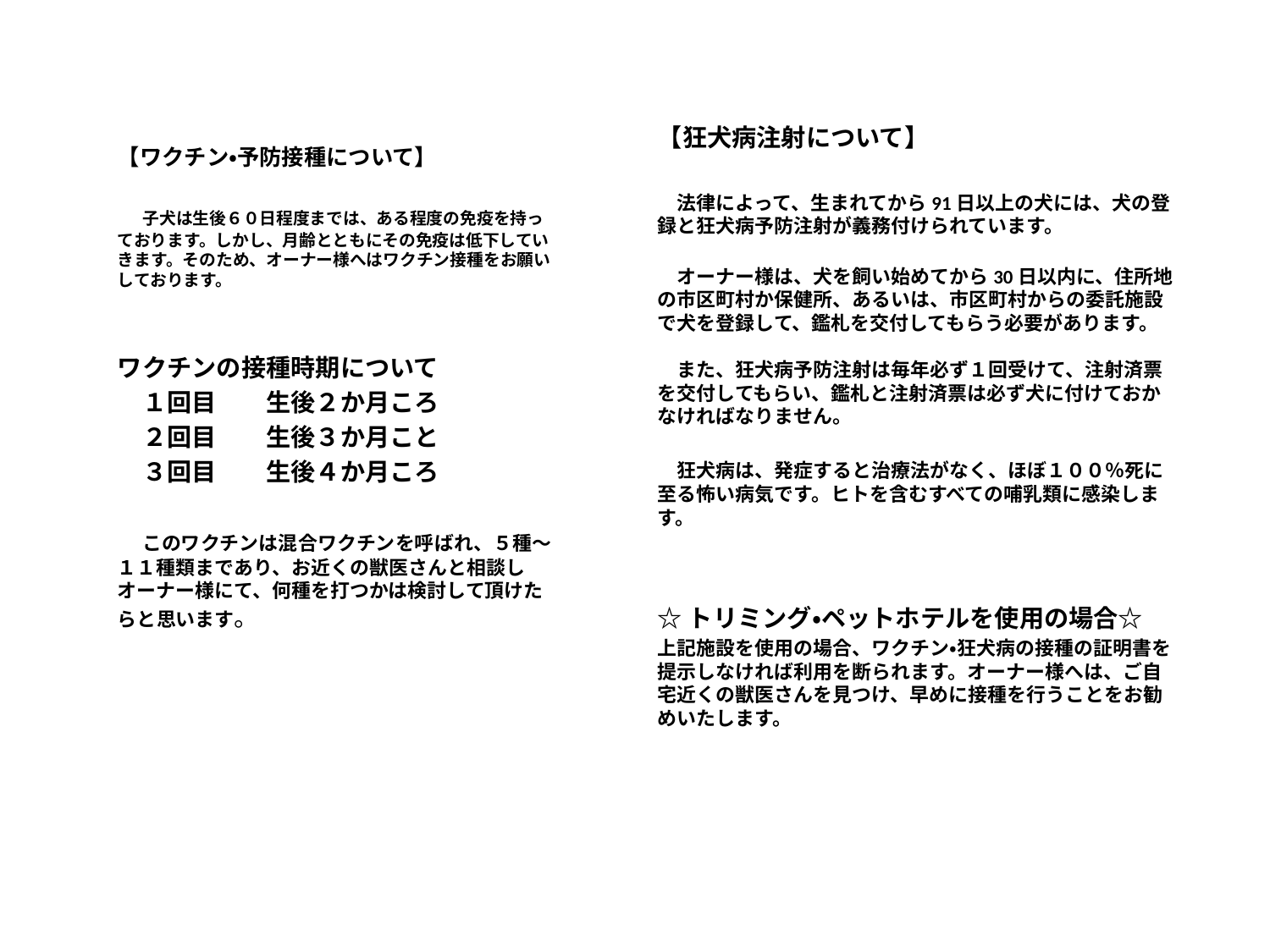

【狂犬病注射について】

　法律によって、生まれてから91日以上の犬には、犬の登録と狂犬病予防注射が義務付けられています。
　オーナー様は、犬を飼い始めてから30日以内に、住所地の市区町村か保健所、あるいは、市区町村からの委託施設で犬を登録して、鑑札を交付してもらう必要があります。
　また、狂犬病予防注射は毎年必ず１回受けて、注射済票を交付してもらい、鑑札と注射済票は必ず犬に付けておかなければなりません。

　狂犬病は、発症すると治療法がなく、ほぼ１００％死に至る怖い病気です。ヒトを含むすべての哺乳類に感染します。

☆トリミング・ペットホテルを使用の場合☆
上記施設を使用の場合、ワクチン・狂犬病の接種の証明書を提示しなければ利用を断られます。オーナー様へは、ご自宅近くの獣医さんを見つけ、早めに接種を行うことをお勧めいたします。

# 【ワクチン・予防接種について】 　子犬は生後６０日程度までは、ある程度の免疫を持っております。しかし、月齢とともにその免疫は低下していきます。そのため、オーナー様へはワクチン接種をお願いしております。
ワクチンの接種時期について
　１回目　　生後２か月ころ
　２回目　　生後３か月こと
　３回目　　生後４か月ころ

　このワクチンは混合ワクチンを呼ばれ、５種～１１種類まであり、お近くの獣医さんと相談しオーナー様にて、何種を打つかは検討して頂けたらと思います。